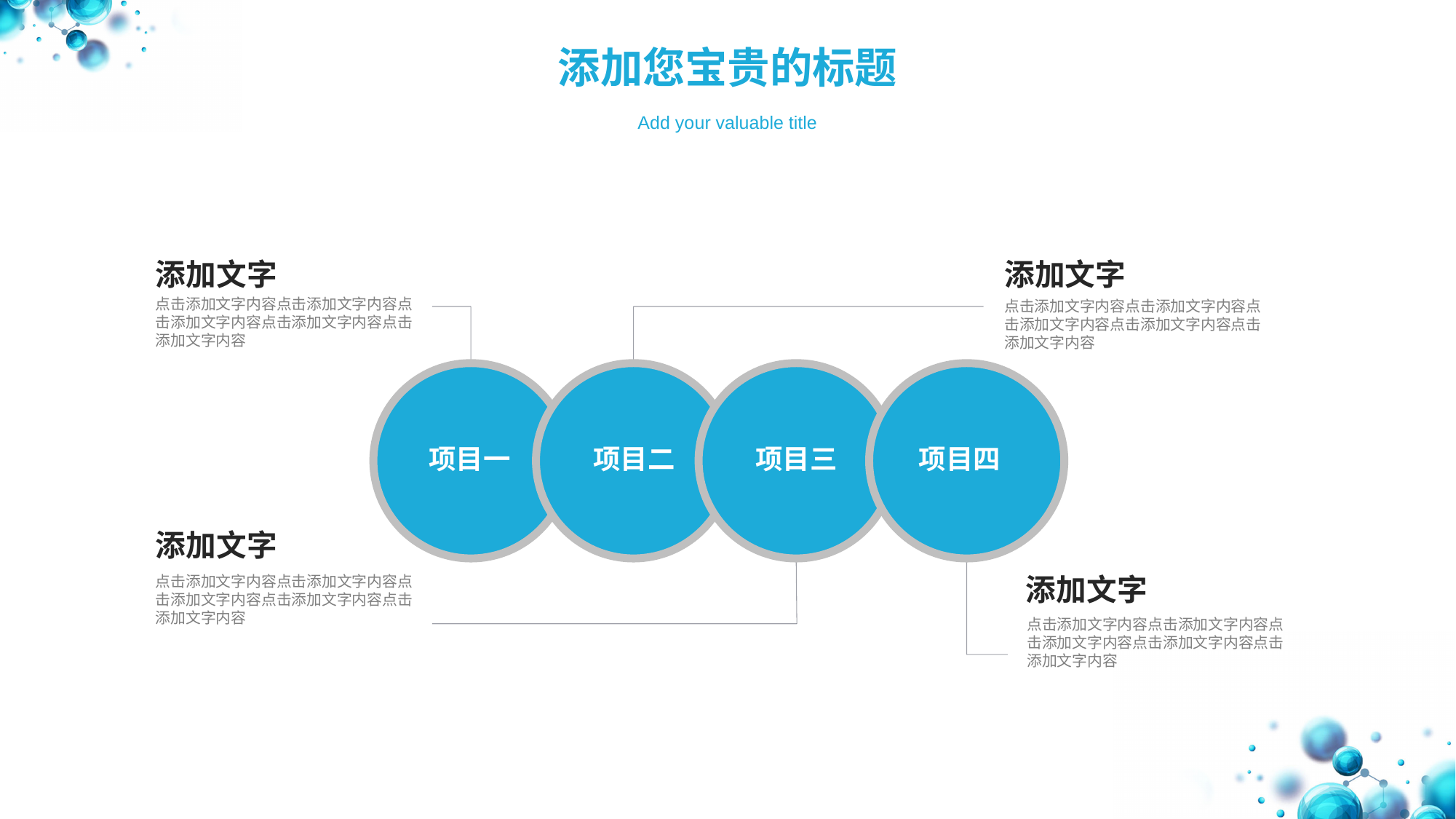

添加您宝贵的标题
Add your valuable title
添加文字
点击添加文字内容点击添加文字内容点击添加文字内容点击添加文字内容点击添加文字内容
添加文字
点击添加文字内容点击添加文字内容点击添加文字内容点击添加文字内容点击添加文字内容

项目一

项目二

项目三

项目四
添加文字
点击添加文字内容点击添加文字内容点击添加文字内容点击添加文字内容点击添加文字内容
添加文字
点击添加文字内容点击添加文字内容点击添加文字内容点击添加文字内容点击添加文字内容